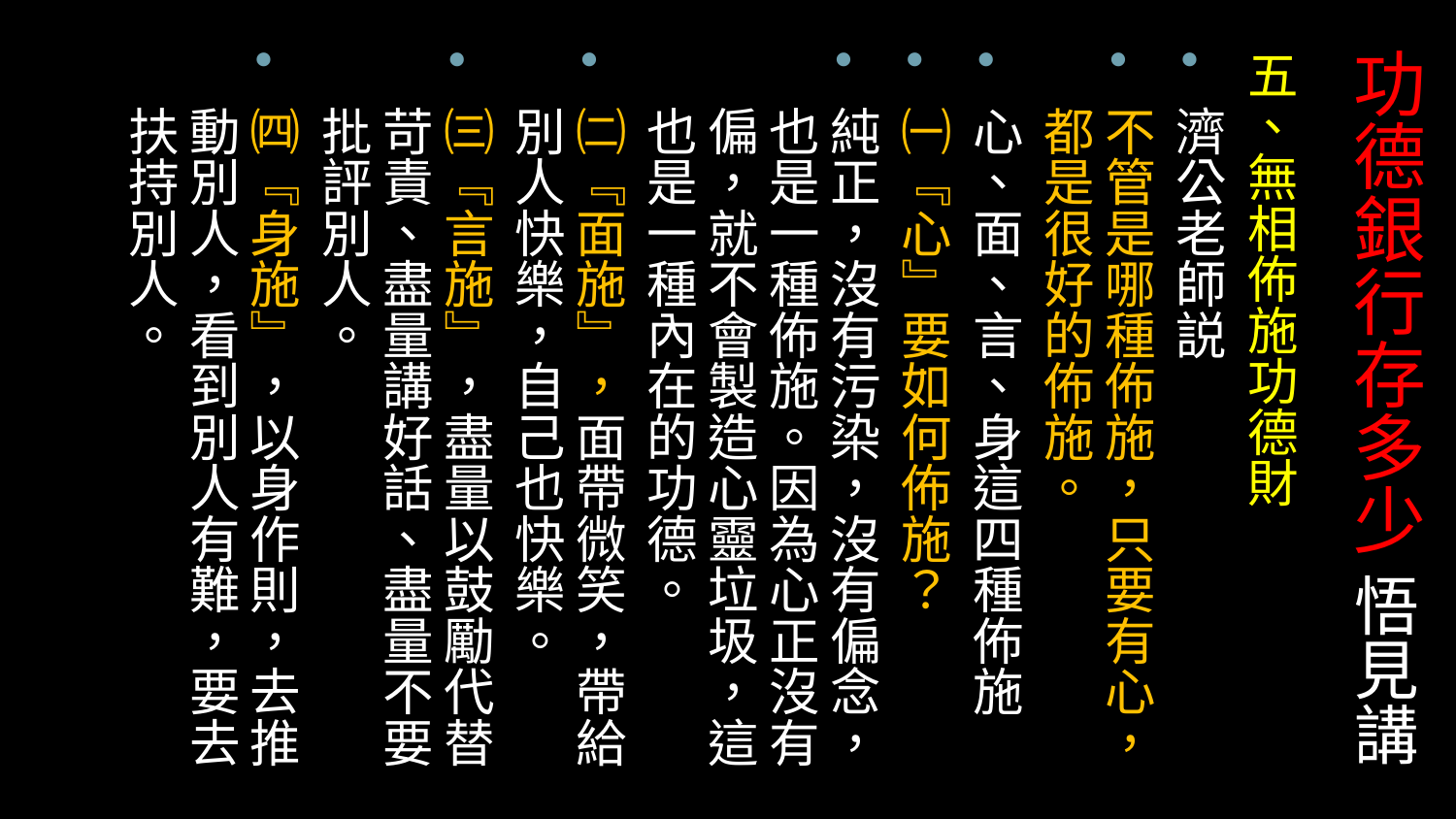

# 功德銀行存多少 悟見講
五、無相佈施功德財
濟公老師説
不管是哪種佈施，只要有心，都是很好的佈施。
心、面、言、身這四種佈施
㈠『心』要如何佈施？
純正，沒有污染，沒有偏念，也是一種佈施。因為心正沒有偏，就不會製造心靈垃圾，這也是一種內在的功德。
㈡『面施』，面帶微笑，帶給別人快樂，自己也快樂。
㈢『言施』，盡量以鼓勵代替苛責、盡量講好話、盡量不要批評別人。
㈣『身施』，以身作則，去推動別人，看到別人有難，要去扶持別人。